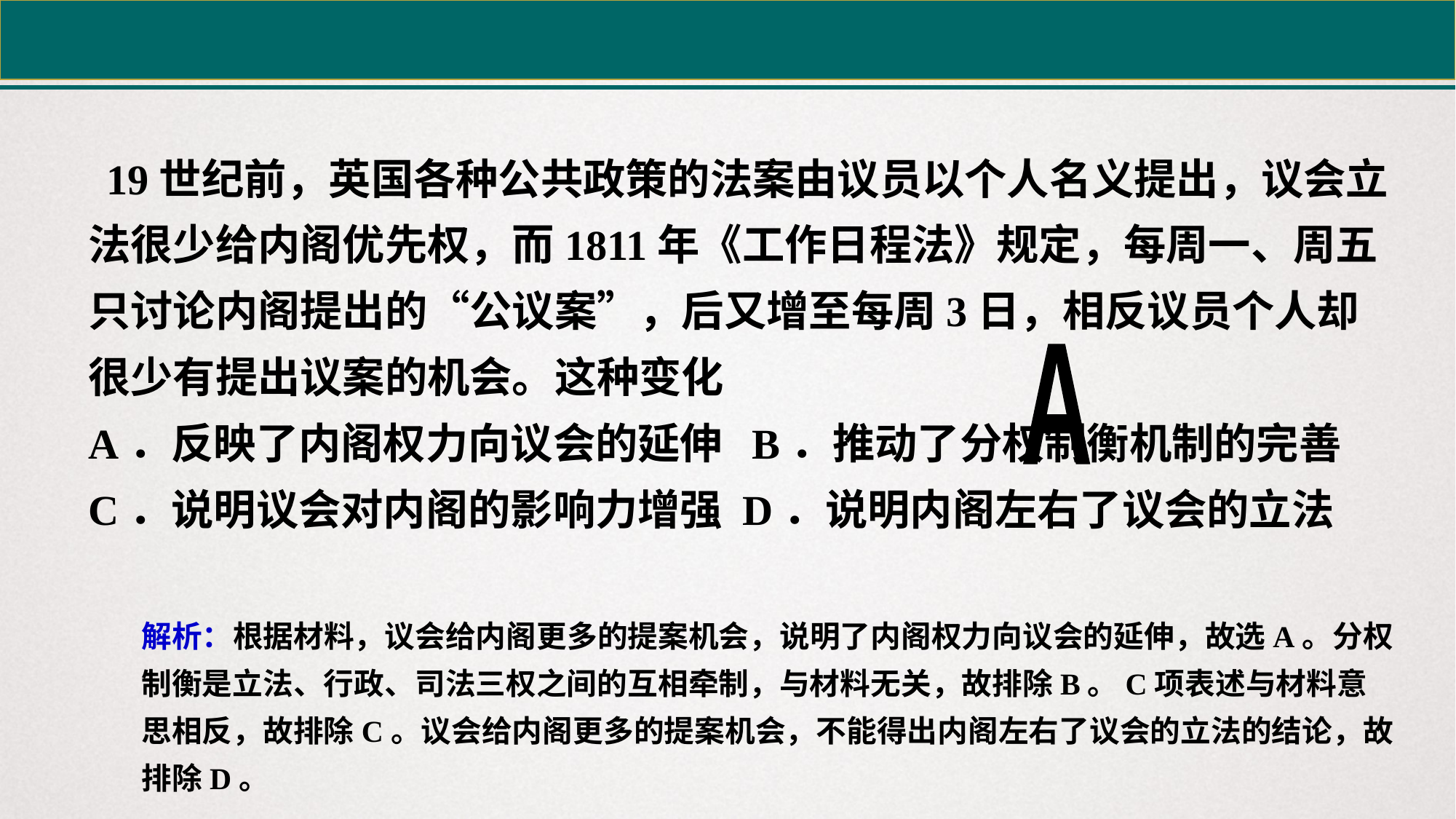

19世纪前，英国各种公共政策的法案由议员以个人名义提出，议会立法很少给内阁优先权，而1811年《工作日程法》规定，每周一、周五只讨论内阁提出的“公议案”，后又增至每周3日，相反议员个人却很少有提出议案的机会。这种变化
A．反映了内阁权力向议会的延伸  B．推动了分权制衡机制的完善C．说明议会对内阁的影响力增强 D．说明内阁左右了议会的立法
A

解析：根据材料，议会给内阁更多的提案机会，说明了内阁权力向议会的延伸，故选A。分权制衡是立法、行政、司法三权之间的互相牵制，与材料无关，故排除B。C项表述与材料意思相反，故排除C。议会给内阁更多的提案机会，不能得出内阁左右了议会的立法的结论，故排除D。